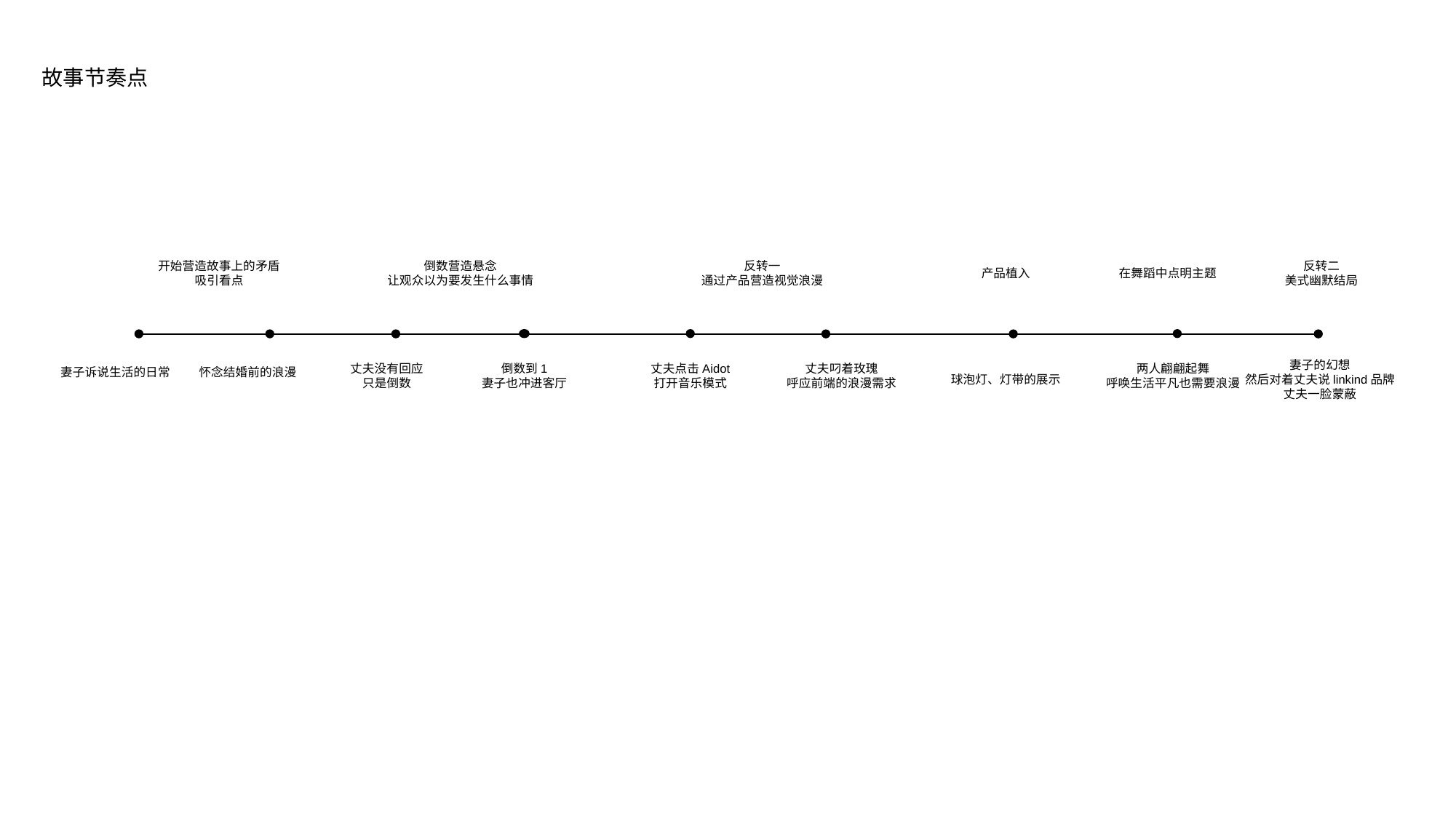

故事节奏点
开始营造故事上的矛盾
吸引看点
倒数营造悬念
让观众以为要发生什么事情
反转一
通过产品营造视觉浪漫
反转二
美式幽默结局
产品植入
在舞蹈中点明主题

妻子的幻想
然后对着丈夫说linkind品牌
丈夫一脸蒙蔽
丈夫没有回应
只是倒数
倒数到1
妻子也冲进客厅
丈夫点击Aidot
打开音乐模式
丈夫叼着玫瑰
呼应前端的浪漫需求
两人翩翩起舞
呼唤生活平凡也需要浪漫
妻子诉说生活的日常
怀念结婚前的浪漫
球泡灯、灯带的展示